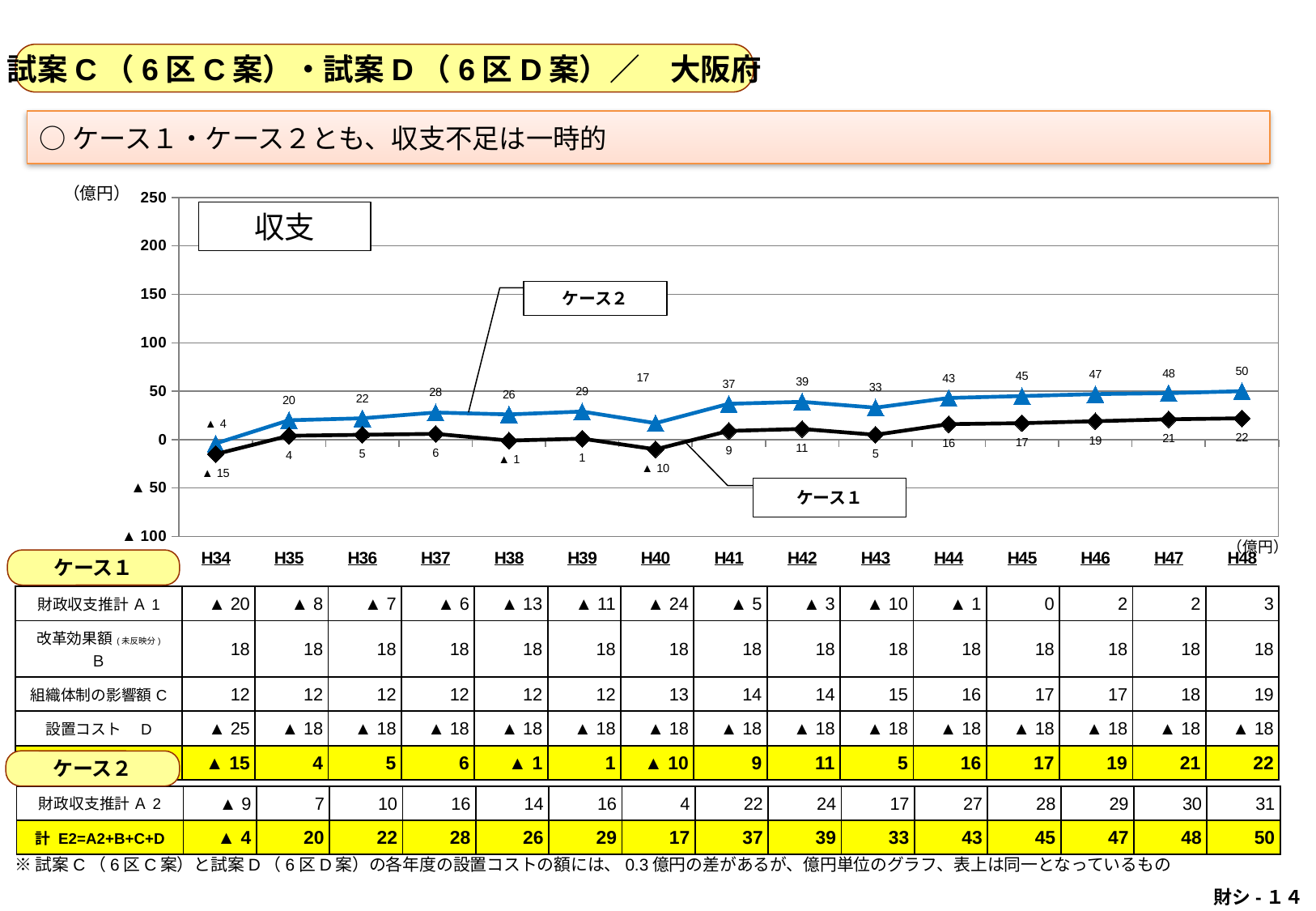

試案C（6区C案）・試案D（6区D案）／　大阪府
○ケース１・ケース２とも、収支不足は一時的

### Chart

| Category | 計 E=A'+B+C+D | 計 E=A+B+C+D |
|---|---|---|
| H34 | -4.0 | -15.0 |
| H35 | 20.0 | 4.0 |
| H36 | 22.0 | 5.0 |
| H37 | 28.0 | 6.0 |
| H38 | 26.0 | -1.0 |
| H39 | 29.0 | 1.0 |
| H40 | 17.0 | -10.0 |
| H41 | 37.0 | 9.0 |
| H42 | 39.0 | 11.0 |
| H43 | 33.0 | 5.0 |
| H44 | 43.0 | 16.0 |
| H45 | 45.0 | 17.0 |
| H46 | 47.0 | 19.0 |
| H47 | 48.0 | 21.0 |
| H48 | 50.0 | 22.0 |
（億円）
収支
ケース２
ケース１
（億円）
ケース１
| 財政収支推計 Ａ1 | ▲ 20 | ▲ 8 | ▲ 7 | ▲ 6 | ▲ 13 | ▲ 11 | ▲ 24 | ▲ 5 | ▲ 3 | ▲ 10 | ▲ 1 | 0 | 2 | 2 | 3 |
| --- | --- | --- | --- | --- | --- | --- | --- | --- | --- | --- | --- | --- | --- | --- | --- |
| 改革効果額(未反映分) Ｂ | 18 | 18 | 18 | 18 | 18 | 18 | 18 | 18 | 18 | 18 | 18 | 18 | 18 | 18 | 18 |
| 組織体制の影響額C | 12 | 12 | 12 | 12 | 12 | 12 | 13 | 14 | 14 | 15 | 16 | 17 | 17 | 18 | 19 |
| 設置コスト　D | ▲ 25 | ▲ 18 | ▲ 18 | ▲ 18 | ▲ 18 | ▲ 18 | ▲ 18 | ▲ 18 | ▲ 18 | ▲ 18 | ▲ 18 | ▲ 18 | ▲ 18 | ▲ 18 | ▲ 18 |
| 計 E1=A1+B+C+D | ▲ 15 | 4 | 5 | 6 | ▲ 1 | 1 | ▲ 10 | 9 | 11 | 5 | 16 | 17 | 19 | 21 | 22 |
ケース２
| 財政収支推計 Ａ2 | ▲ 9 | 7 | 10 | 16 | 14 | 16 | 4 | 22 | 24 | 17 | 27 | 28 | 29 | 30 | 31 |
| --- | --- | --- | --- | --- | --- | --- | --- | --- | --- | --- | --- | --- | --- | --- | --- |
| 計 E2=A2+B+C+D | ▲ 4 | 20 | 22 | 28 | 26 | 29 | 17 | 37 | 39 | 33 | 43 | 45 | 47 | 48 | 50 |
※試案C（6区C案）と試案D（6区D案）の各年度の設置コストの額には、0.3億円の差があるが、億円単位のグラフ、表上は同一となっているもの
 財シ-１４